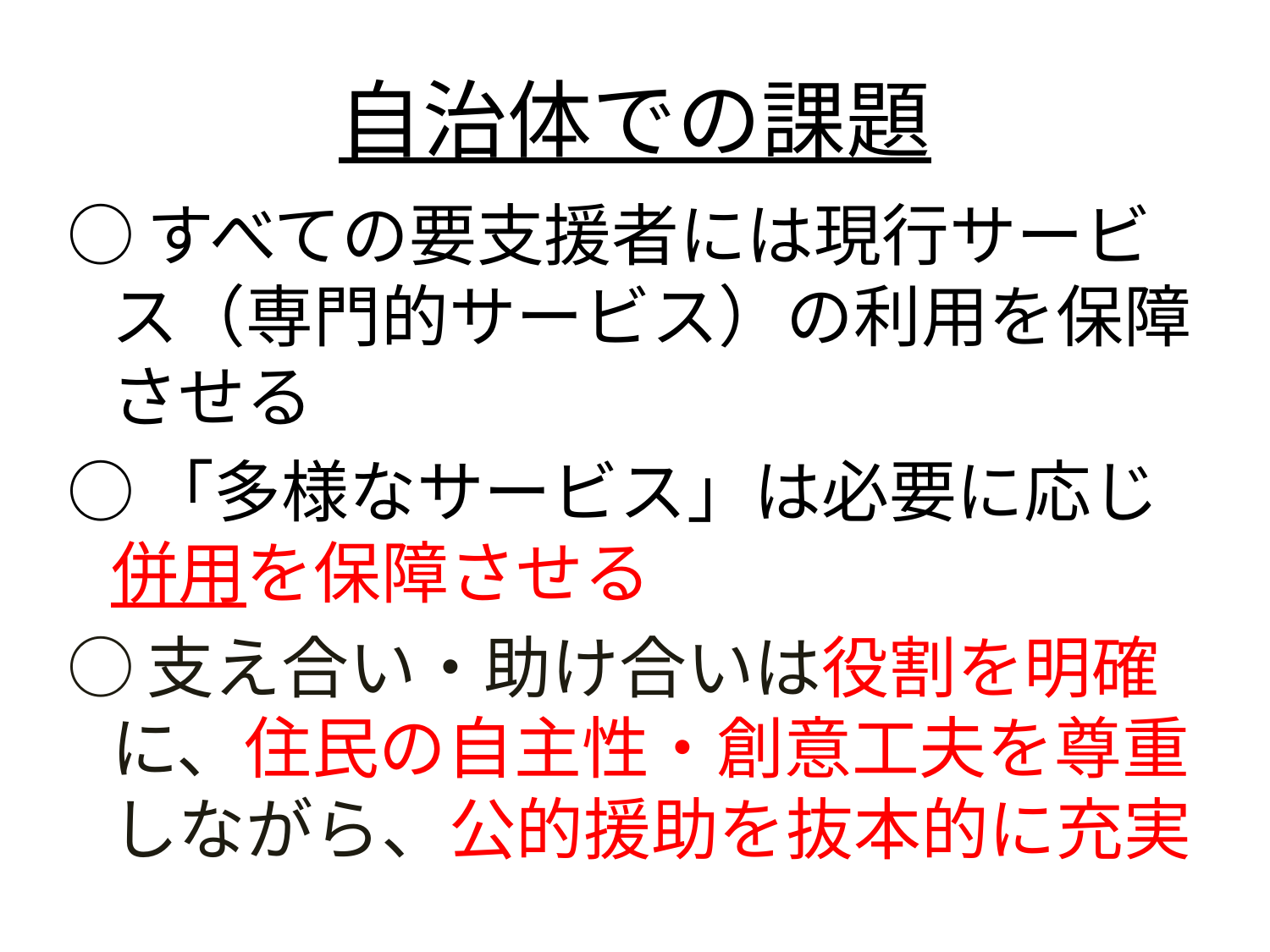

# 自治体での課題
○すべての要支援者には現行サービス（専門的サービス）の利用を保障させる
○「多様なサービス」は必要に応じ併用を保障させる
○支え合い・助け合いは役割を明確に、住民の自主性・創意工夫を尊重しながら、公的援助を抜本的に充実